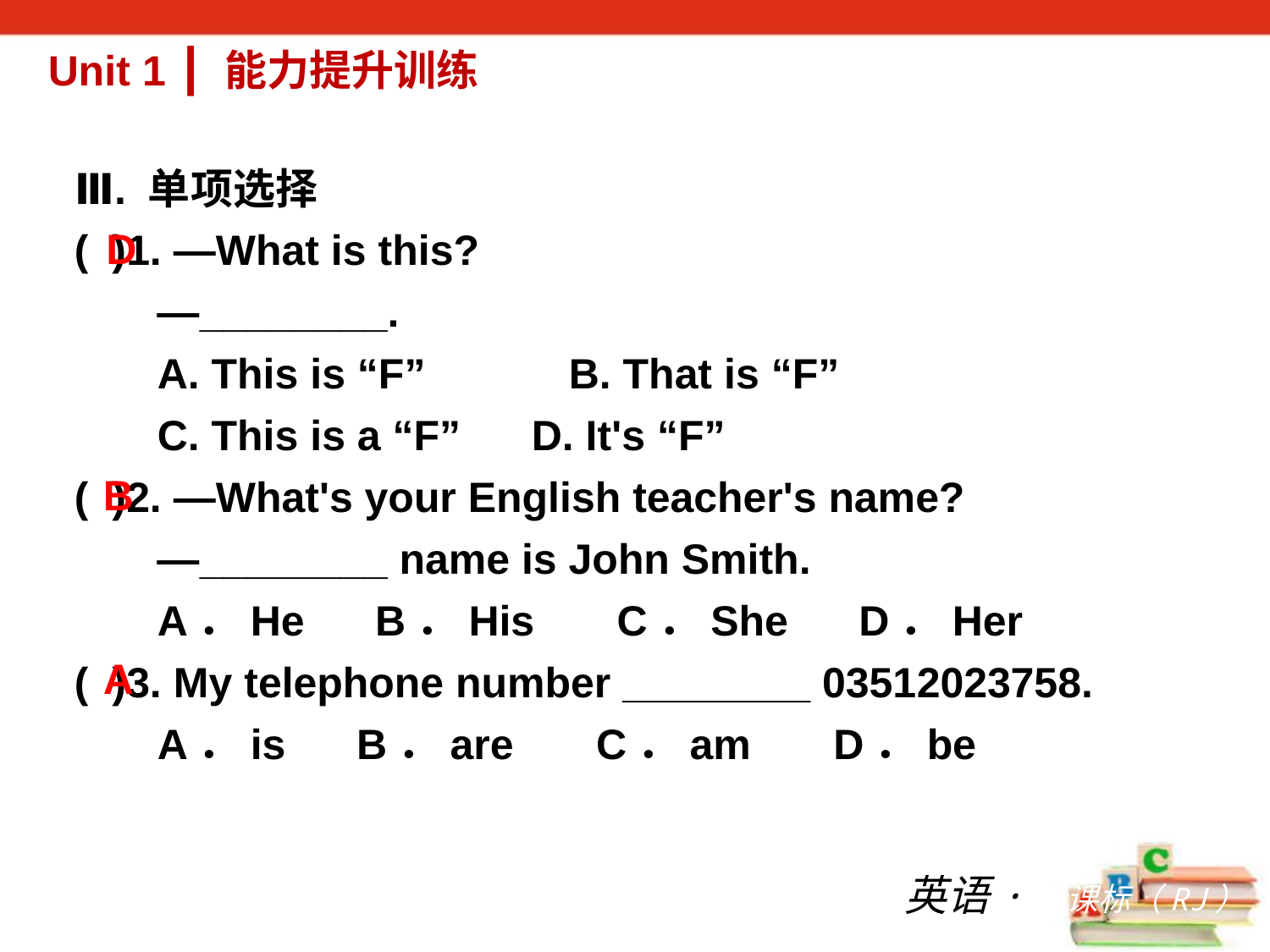

Unit 1 ┃ 能力提升训练
Ⅲ. 单项选择
(  )1. —What is this?
       —________.
       A. This is “F”　　    B. That is “F”
       C. This is a “F”      D. It's “F”
(  )2. —What's your English teacher's name?
       —________ name is John Smith.
       A．He      B．His       C．She      D．Her
(  )3. My telephone number ________ 0351­2023758.
       A．is      B．are       C．am       D．be

D
B
A
英语·新课标（RJ）